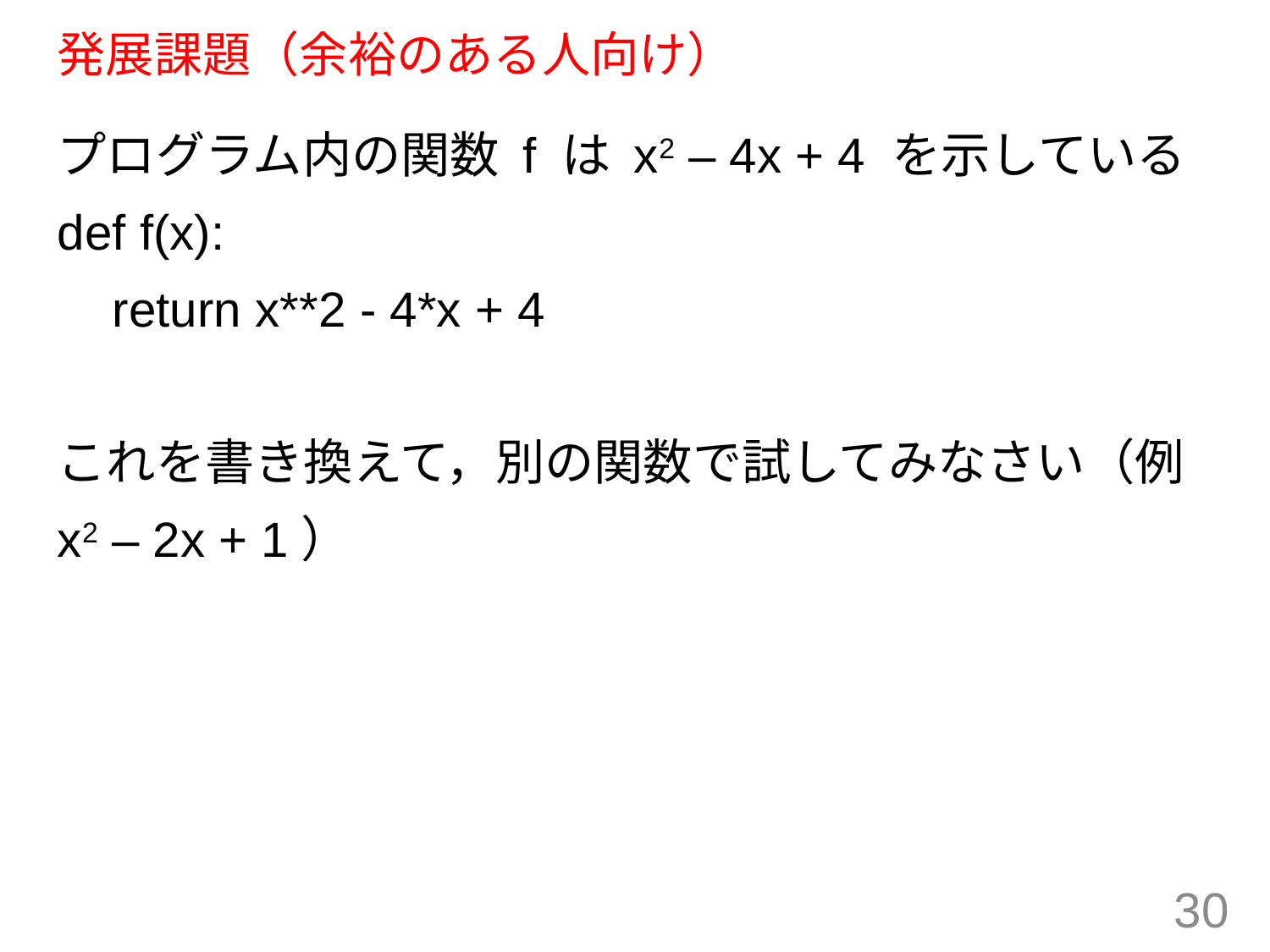

# 発展課題（余裕のある人向け）
プログラム内の関数 f は x2 – 4x + 4 を示している
def f(x):
    return x**2 - 4*x + 4

これを書き換えて，別の関数で試してみなさい（例
x2 – 2x + 1）
30